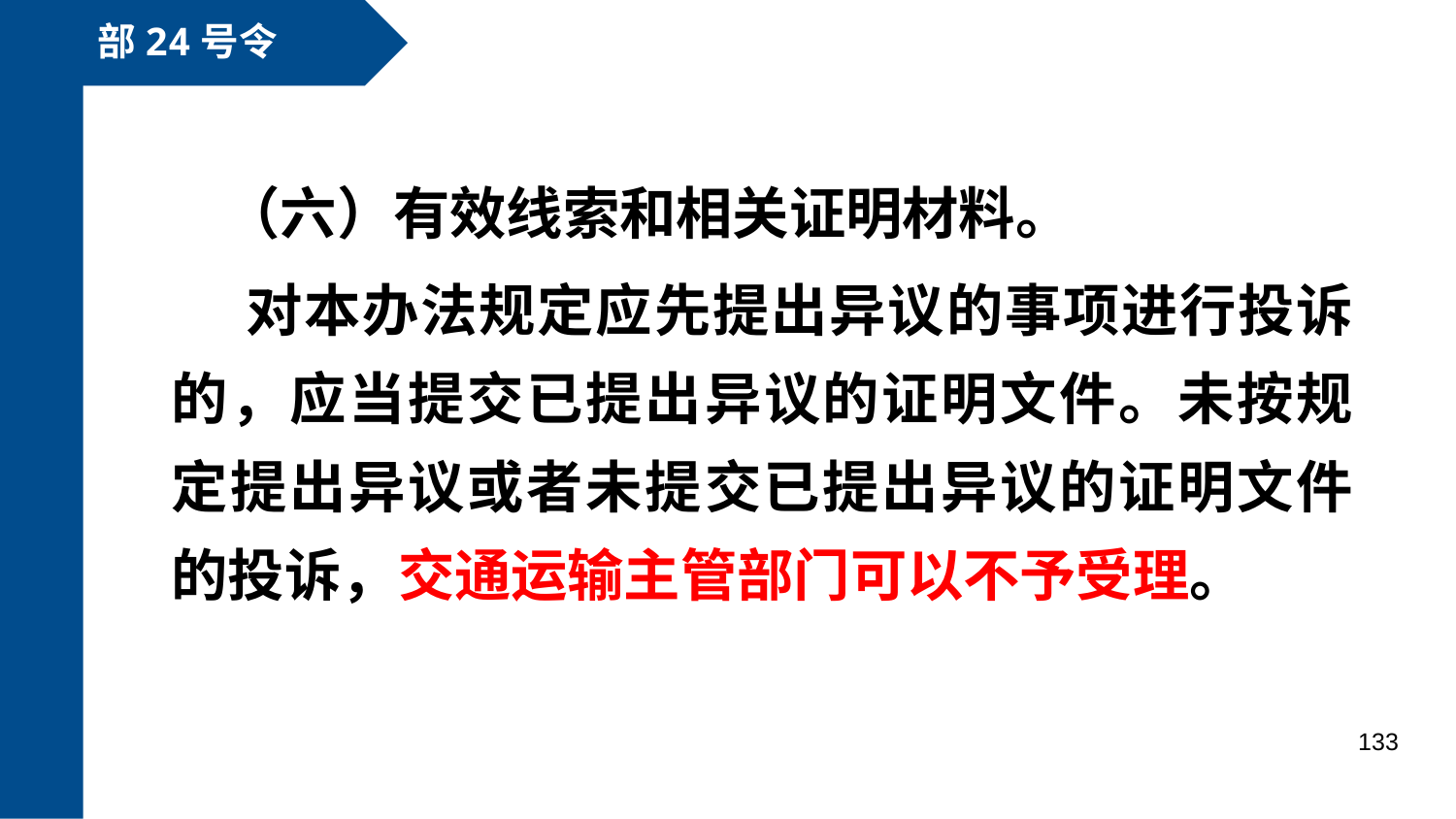

部24号令
   （六）有效线索和相关证明材料。
    对本办法规定应先提出异议的事项进行投诉的，应当提交已提出异议的证明文件。未按规定提出异议或者未提交已提出异议的证明文件的投诉，交通运输主管部门可以不予受理。
133